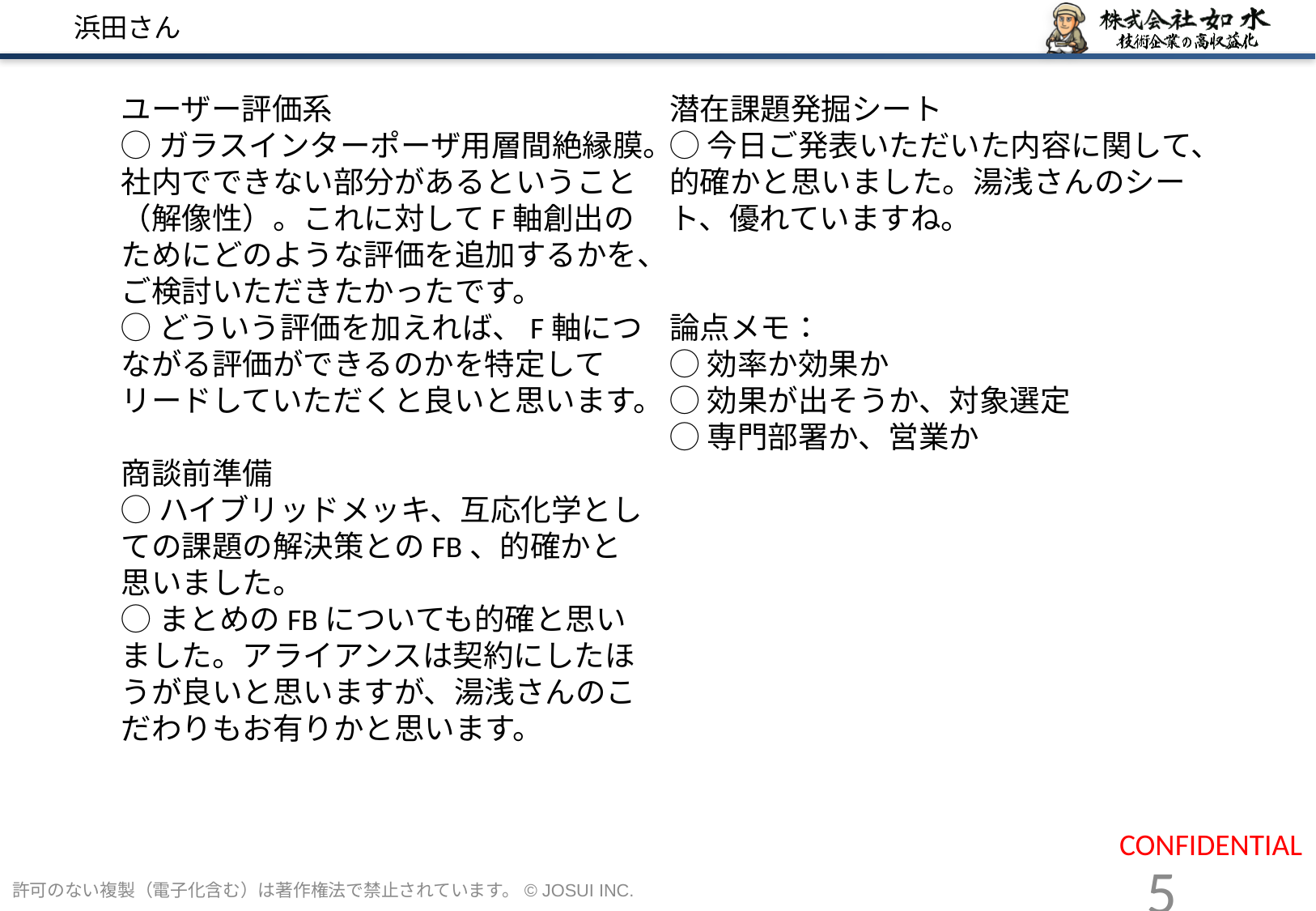

# 浜田さん
潜在課題発掘シート
◯今日ご発表いただいた内容に関して、的確かと思いました。湯浅さんのシート、優れていますね。

論点メモ：
◯効率か効果か
◯効果が出そうか、対象選定
◯専門部署か、営業か
ユーザー評価系
◯ガラスインターポーザ用層間絶縁膜。
社内でできない部分があるということ（解像性）。これに対してF軸創出のためにどのような評価を追加するかを、ご検討いただきたかったです。
◯どういう評価を加えれば、F軸につながる評価ができるのかを特定してリードしていただくと良いと思います。

商談前準備
◯ハイブリッドメッキ、互応化学としての課題の解決策とのFB、的確かと思いました。
◯まとめのFBについても的確と思いました。アライアンスは契約にしたほうが良いと思いますが、湯浅さんのこだわりもお有りかと思います。
許可のない複製（電子化含む）は著作権法で禁止されています。© JOSUI INC.
5